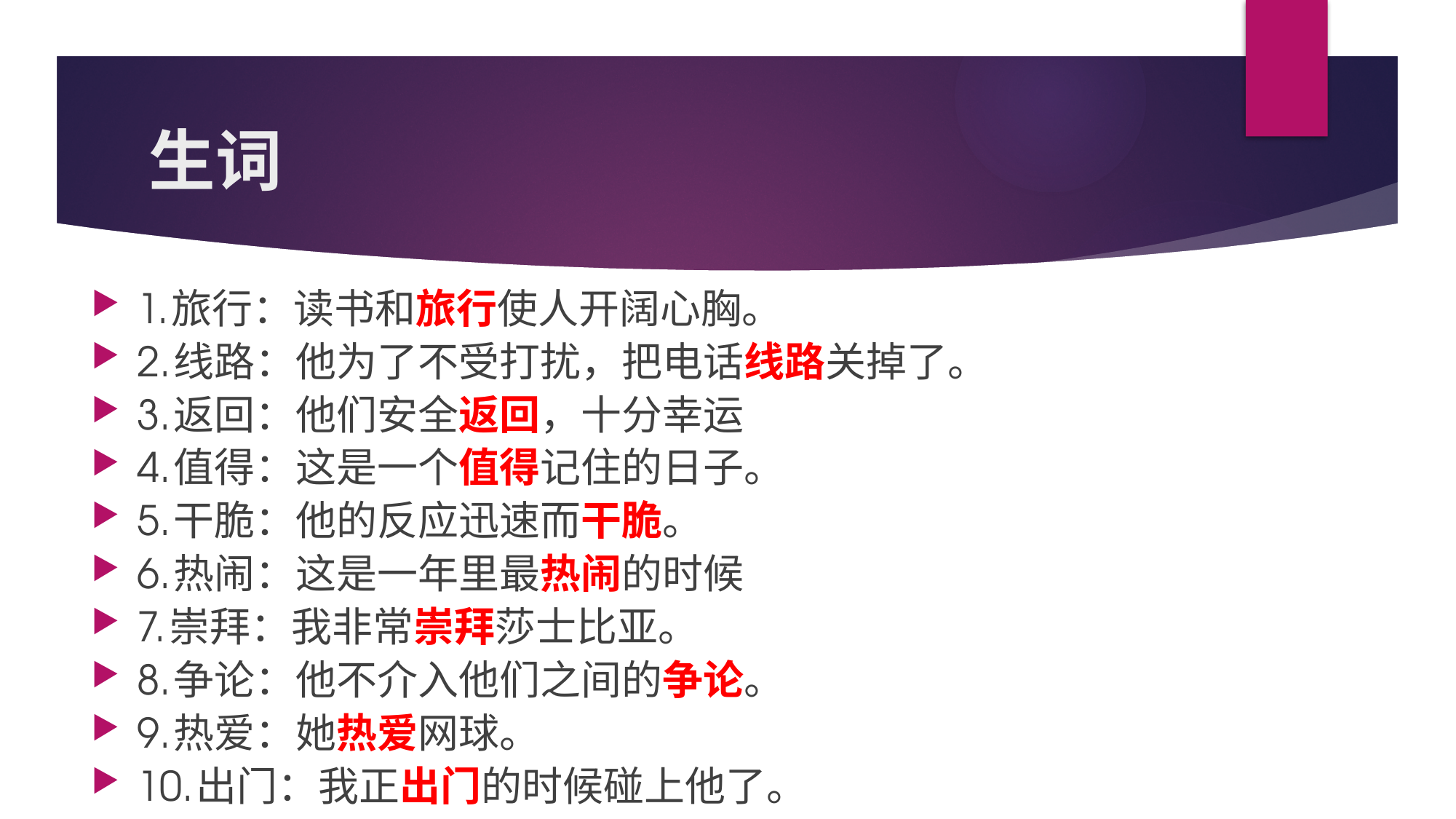

# 生词
1.旅行：读书和旅行使人开阔心胸。
2.线路：他为了不受打扰，把电话线路关掉了。
3.返回：他们安全返回，十分幸运
4.值得：这是一个值得记住的日子。
5.干脆：他的反应迅速而干脆。
6.热闹：这是一年里最热闹的时候
7.崇拜：我非常崇拜莎士比亚。
8.争论：他不介入他们之间的争论。
9.热爱：她热爱网球。
10.出门：我正出门的时候碰上他了。